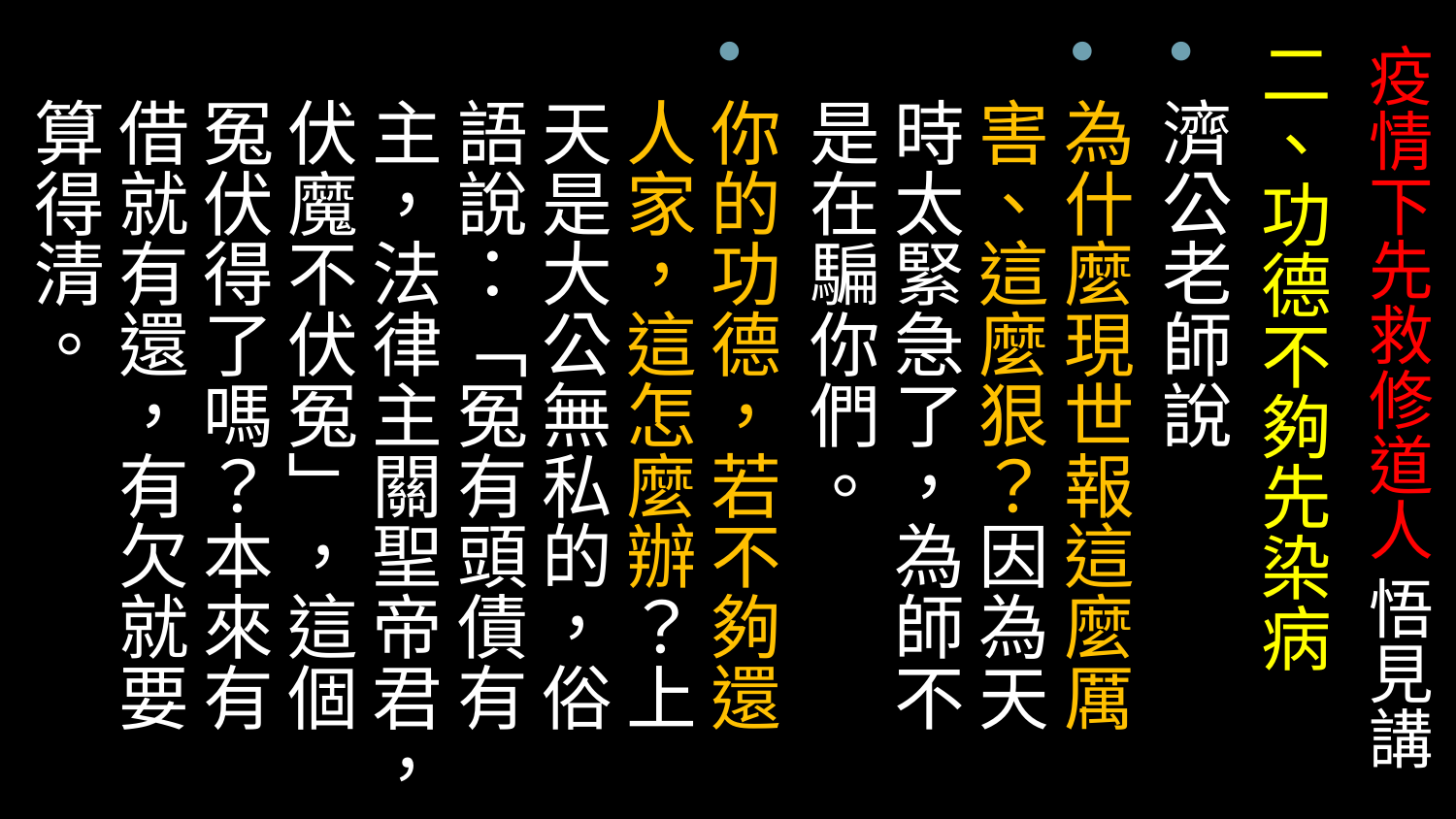

二、功德不夠先染病
濟公老師說
為什麼現世報這麼厲害、這麼狠？因為天時太緊急了，為師不是在騙你們。
你的功德，若不夠還人家，這怎麼辦？上天是大公無私的，俗語說：「冤有頭債有主，法律主關聖帝君，伏魔不伏冤」，這個冤伏得了嗎？本來有借就有還，有欠就要算得清。
# 疫情下先救修道人 悟見講